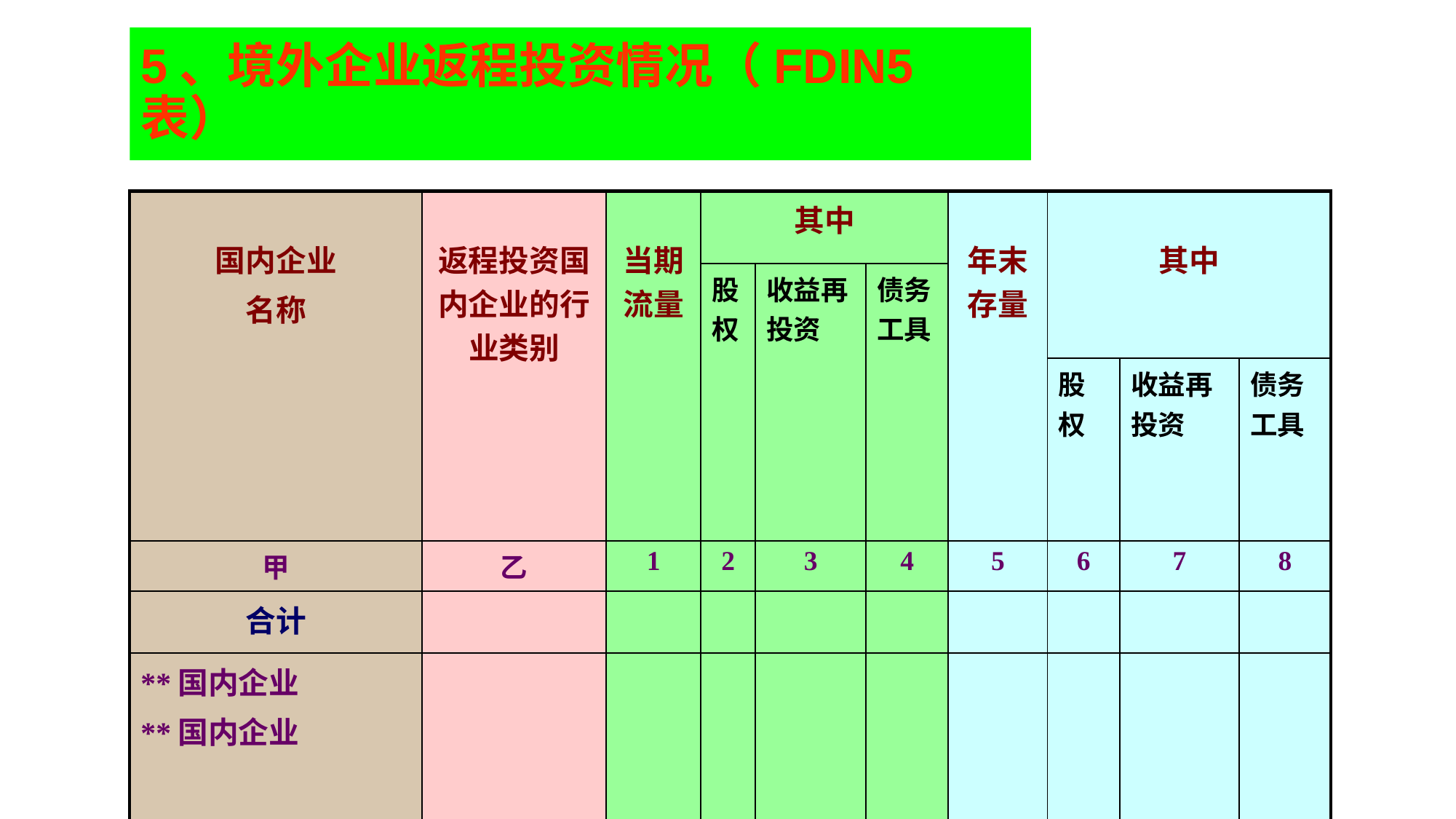

# 5、境外企业返程投资情况（FDIN5表）
| 国内企业 名称 | 返程投资国内企业的行业类别 | 当期流量 | 其中 |  |  | 年末存量 | 其中 |  |  |
| --- | --- | --- | --- | --- | --- | --- | --- | --- | --- |
|  |  |  | 股权 | 收益再投资 | 债务工具 |  |  |  |  |
|  |  |  |  |  |  |  | 股权 | 收益再投资 | 债务工具 |
| 甲 | 乙 | 1 | 2 | 3 | 4 | 5 | 6 | 7 | 8 |
| 合计 |  |  |  |  |  |  |  |  |  |
| \*\*国内企业 \*\*国内企业 |  |  |  |  |  |  |  |  |  |